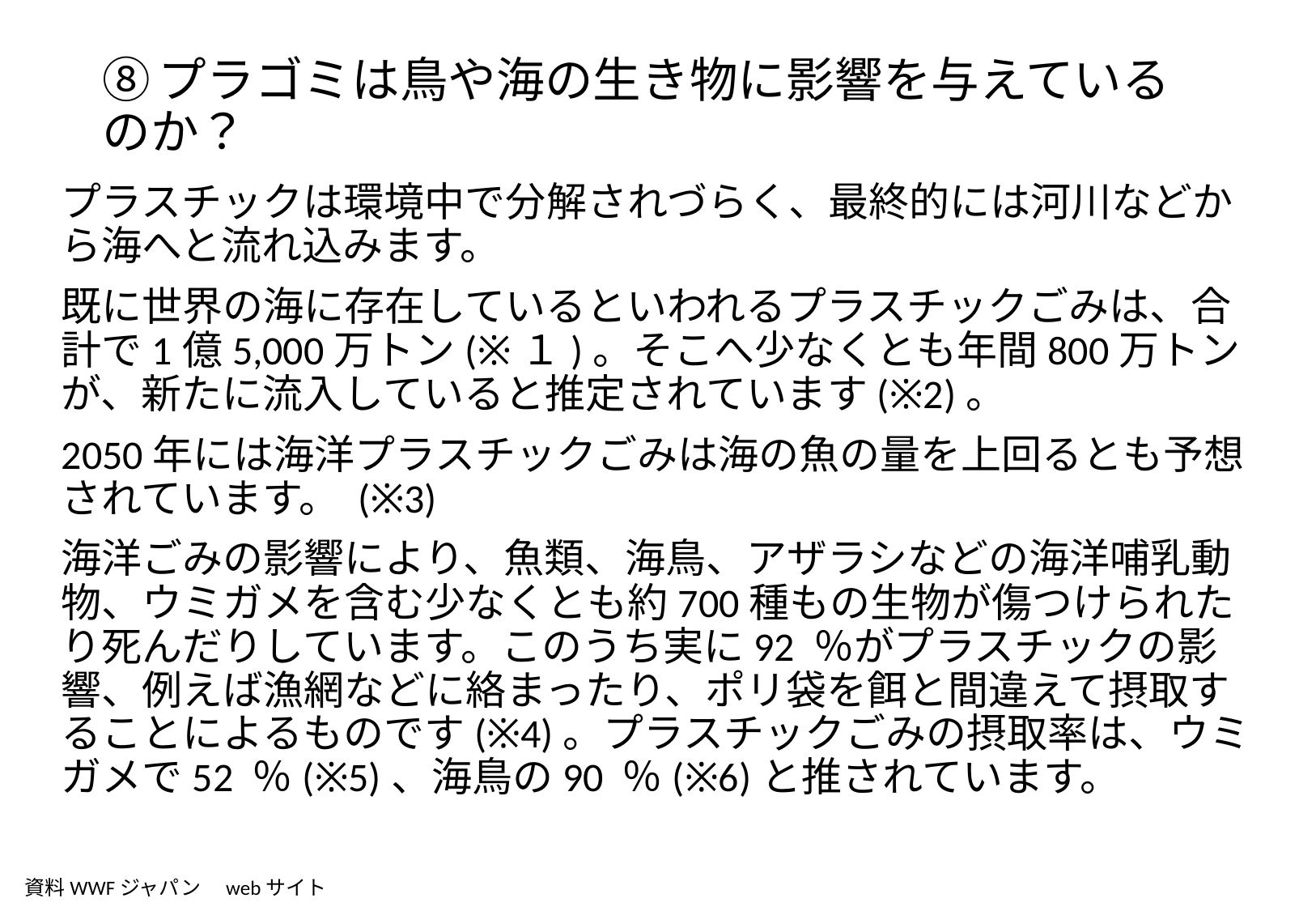

# ⑧プラゴミは鳥や海の生き物に影響を与えているのか？
プラスチックは環境中で分解されづらく、最終的には河川などから海へと流れ込みます。
既に世界の海に存在しているといわれるプラスチックごみは、合計で1億5,000万トン(※１)。そこへ少なくとも年間800万トンが、新たに流入していると推定されています(※2)。
2050年には海洋プラスチックごみは海の魚の量を上回るとも予想されています。 (※3)
海洋ごみの影響により、魚類、海鳥、アザラシなどの海洋哺乳動物、ウミガメを含む少なくとも約700種もの生物が傷つけられたり死んだりしています。このうち実に92 ％がプラスチックの影響、例えば漁網などに絡まったり、ポリ袋を餌と間違えて摂取することによるものです(※4)。プラスチックごみの摂取率は、ウミガメで52 ％(※5)、海鳥の90 ％(※6)と推されています。
資料WWFジャパン　webサイト